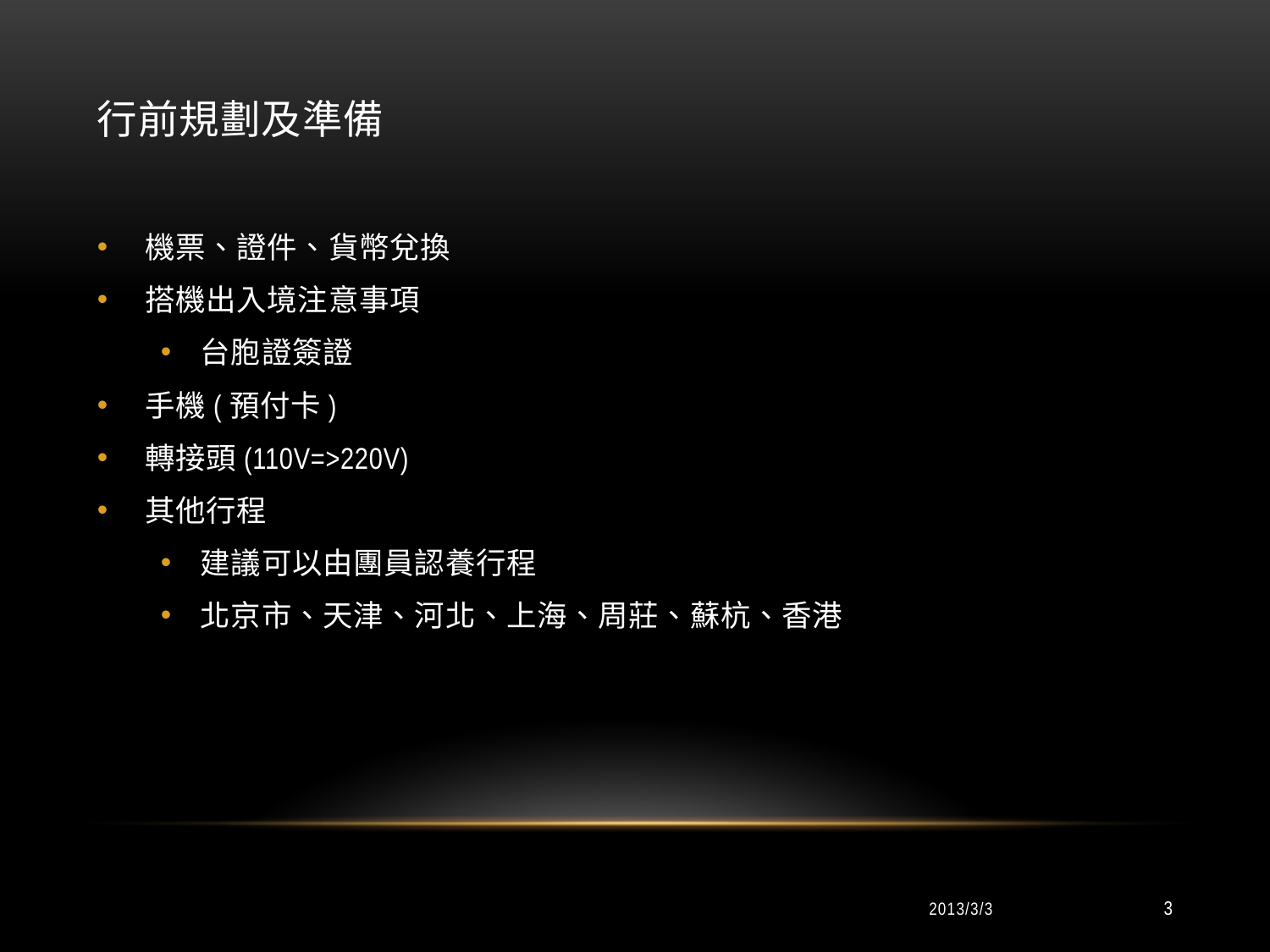

# 行前規劃及準備
機票、證件、貨幣兌換
搭機出入境注意事項
台胞證簽證
手機(預付卡)
轉接頭(110V=>220V)
其他行程
建議可以由團員認養行程
北京市、天津、河北、上海、周莊、蘇杭、香港
2013/3/3
3